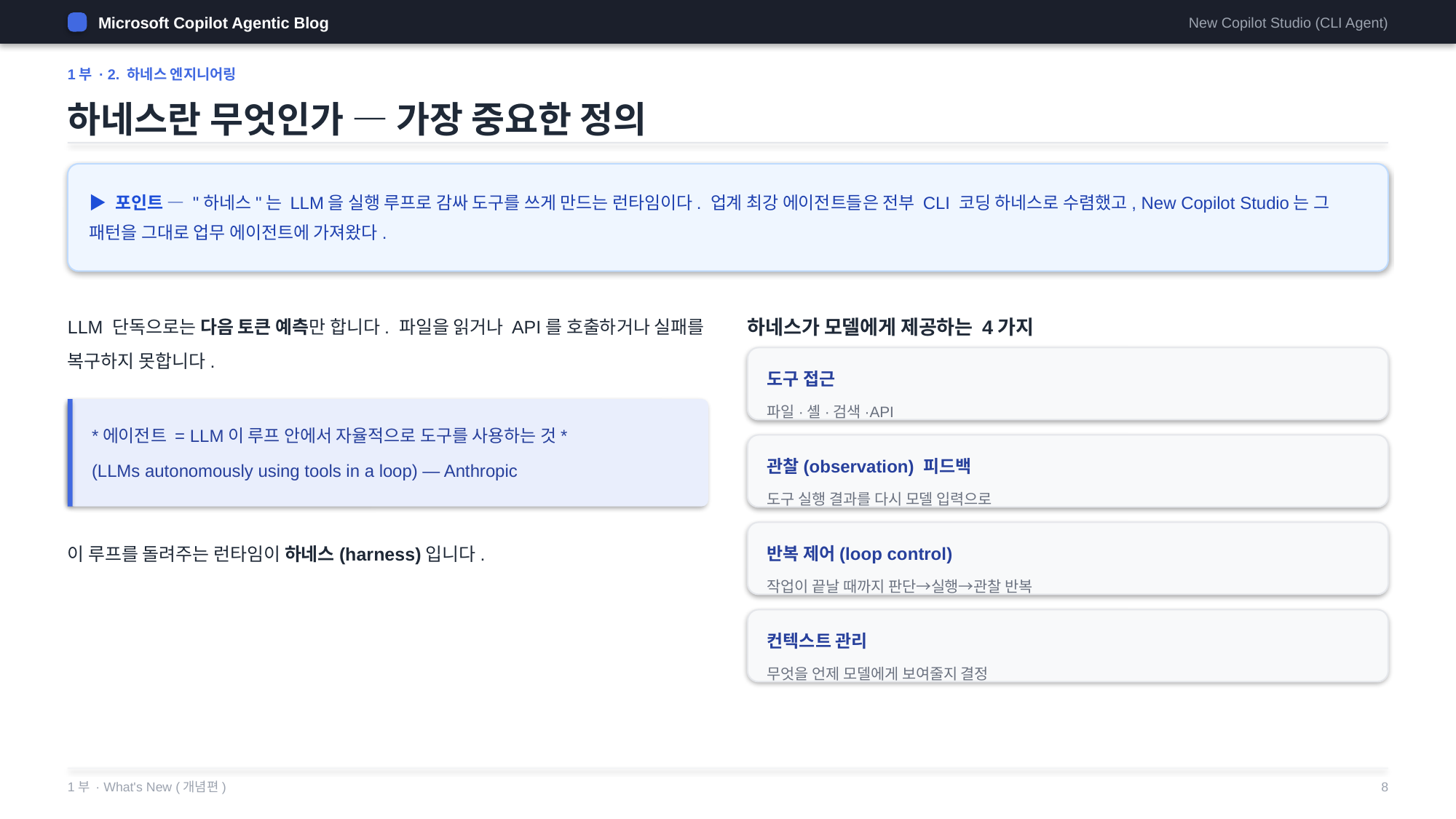

Microsoft Copilot Agentic Blog
New Copilot Studio (CLI Agent)

1부 · 2. 하네스 엔지니어링
하네스란 무엇인가 — 가장 중요한 정의

▶ 포인트 — "하네스"는 LLM을 실행 루프로 감싸 도구를 쓰게 만드는 런타임이다. 업계 최강 에이전트들은 전부 CLI 코딩 하네스로 수렴했고, New Copilot Studio는 그 패턴을 그대로 업무 에이전트에 가져왔다.
LLM 단독으로는 다음 토큰 예측만 합니다. 파일을 읽거나 API를 호출하거나 실패를 복구하지 못합니다.
하네스가 모델에게 제공하는 4가지

도구 접근
파일·셸·검색·API

*에이전트 = LLM이 루프 안에서 자율적으로 도구를 사용하는 것*
(LLMs autonomously using tools in a loop) — Anthropic

관찰(observation) 피드백
도구 실행 결과를 다시 모델 입력으로

이 루프를 돌려주는 런타임이 하네스(harness)입니다.
반복 제어(loop control)
작업이 끝날 때까지 판단→실행→관찰 반복

컨텍스트 관리
무엇을 언제 모델에게 보여줄지 결정

1부 · What's New (개념편)
8